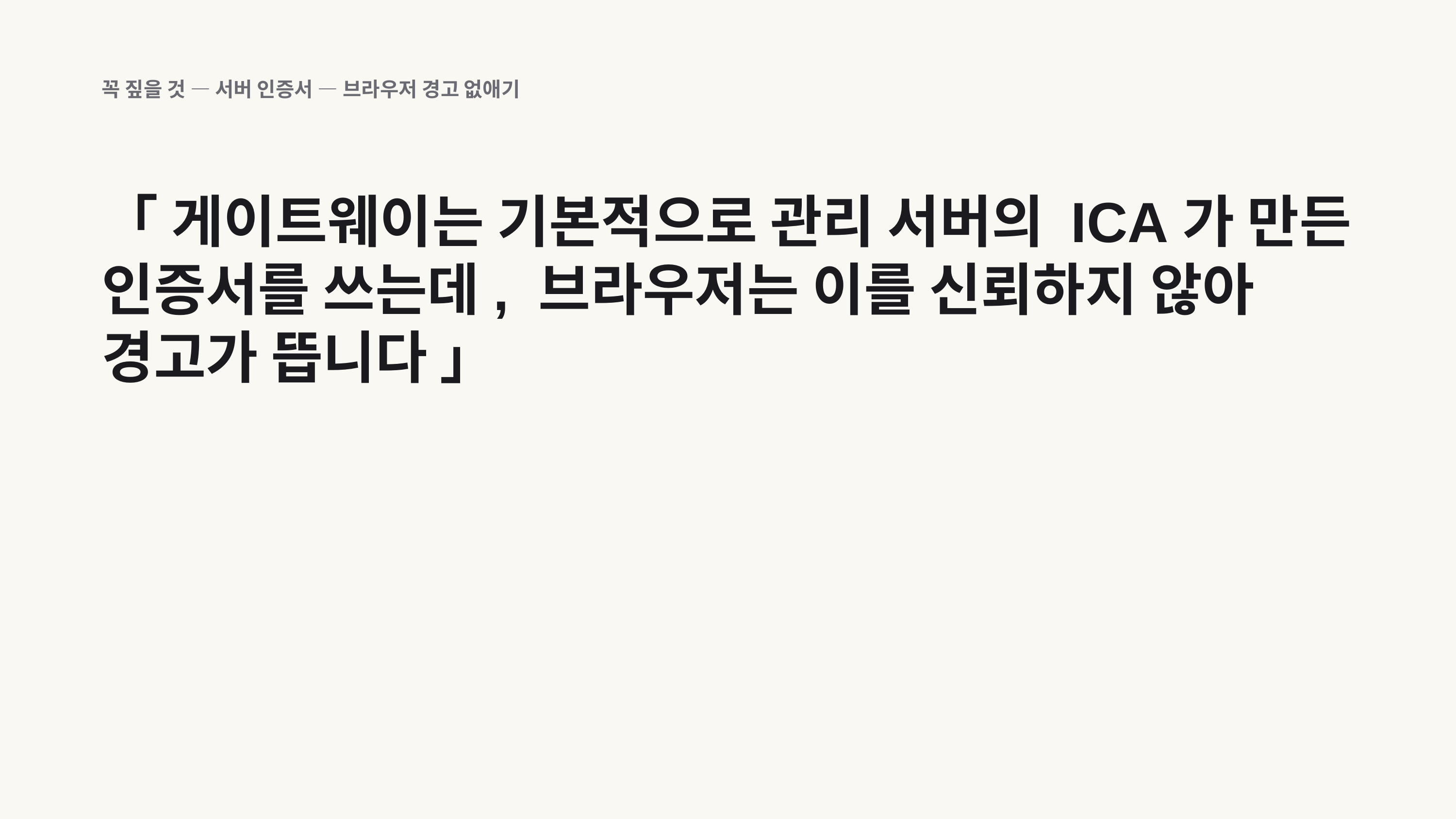

꼭 짚을 것 — 서버 인증서 — 브라우저 경고 없애기
「 게이트웨이는 기본적으로 관리 서버의 ICA가 만든 인증서를 쓰는데, 브라우저는 이를 신뢰하지 않아 경고가 뜹니다 」